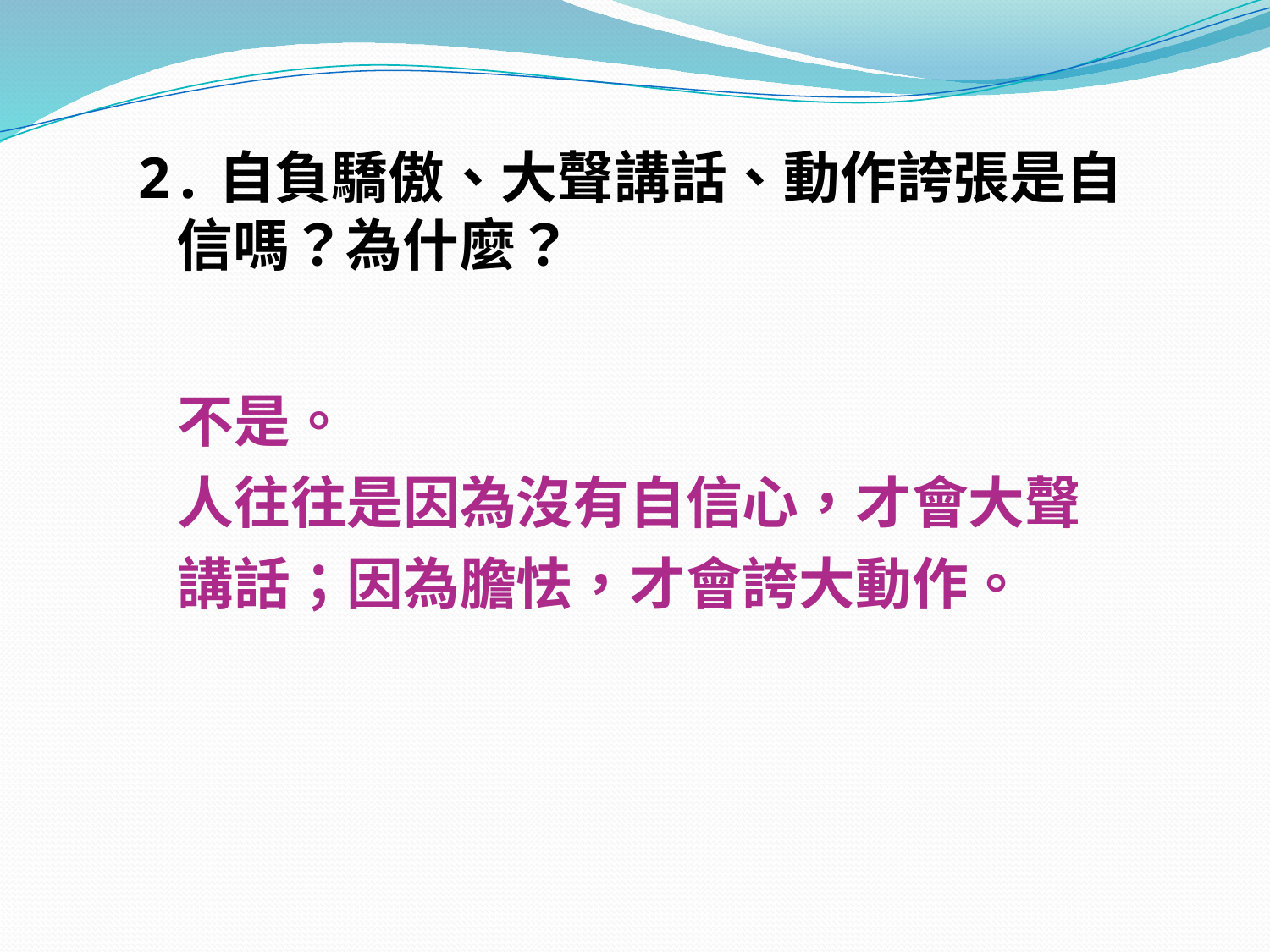

2.自負驕傲、大聲講話、動作誇張是自
  信嗎？為什麼？
不是。
人往往是因為沒有自信心，才會大聲講話；因為膽怯，才會誇大動作。